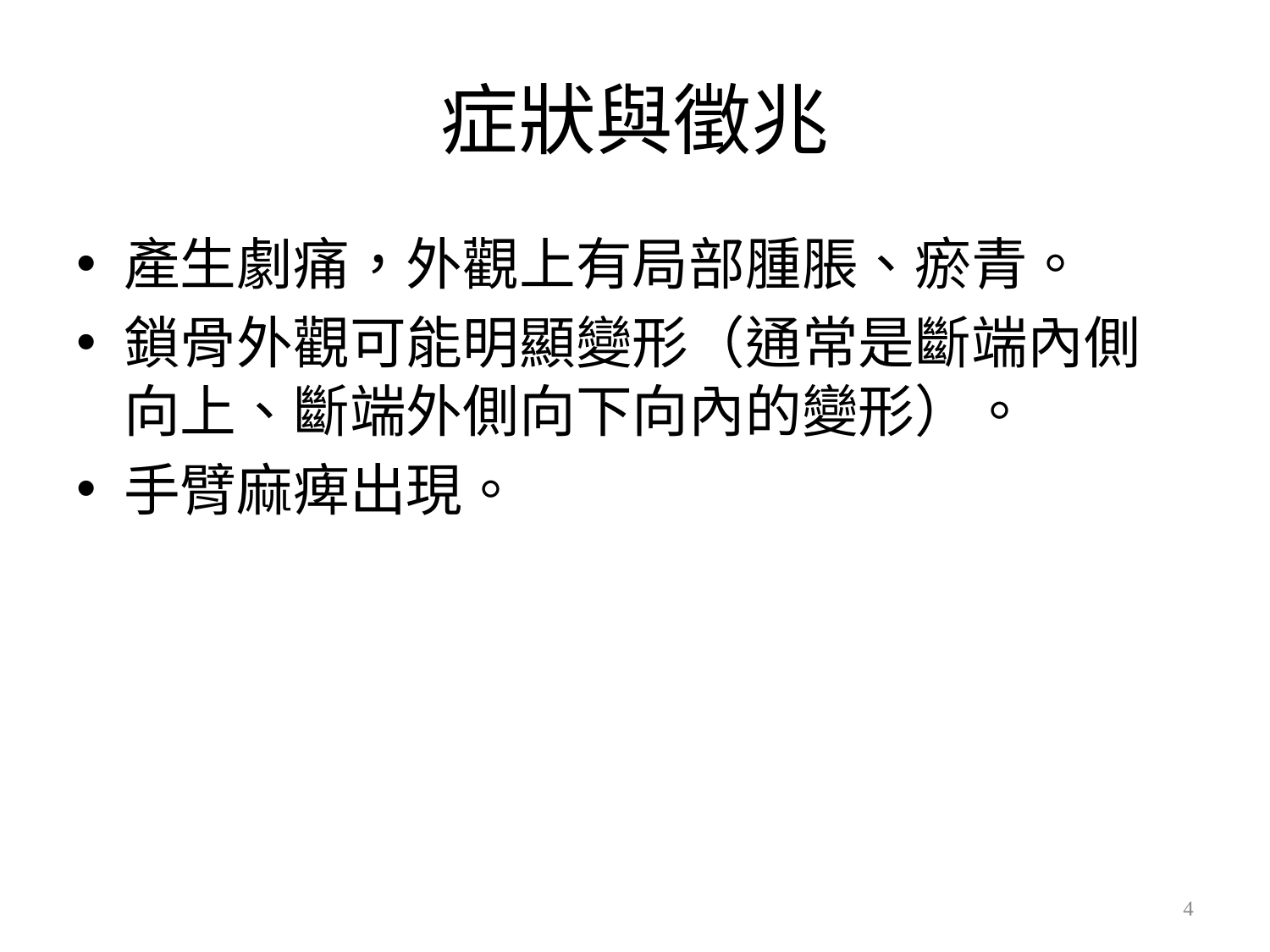

# 症狀與徵兆
產生劇痛，外觀上有局部腫脹、瘀青。
鎖骨外觀可能明顯變形（通常是斷端內側向上、斷端外側向下向內的變形）。
手臂麻痺出現。
4